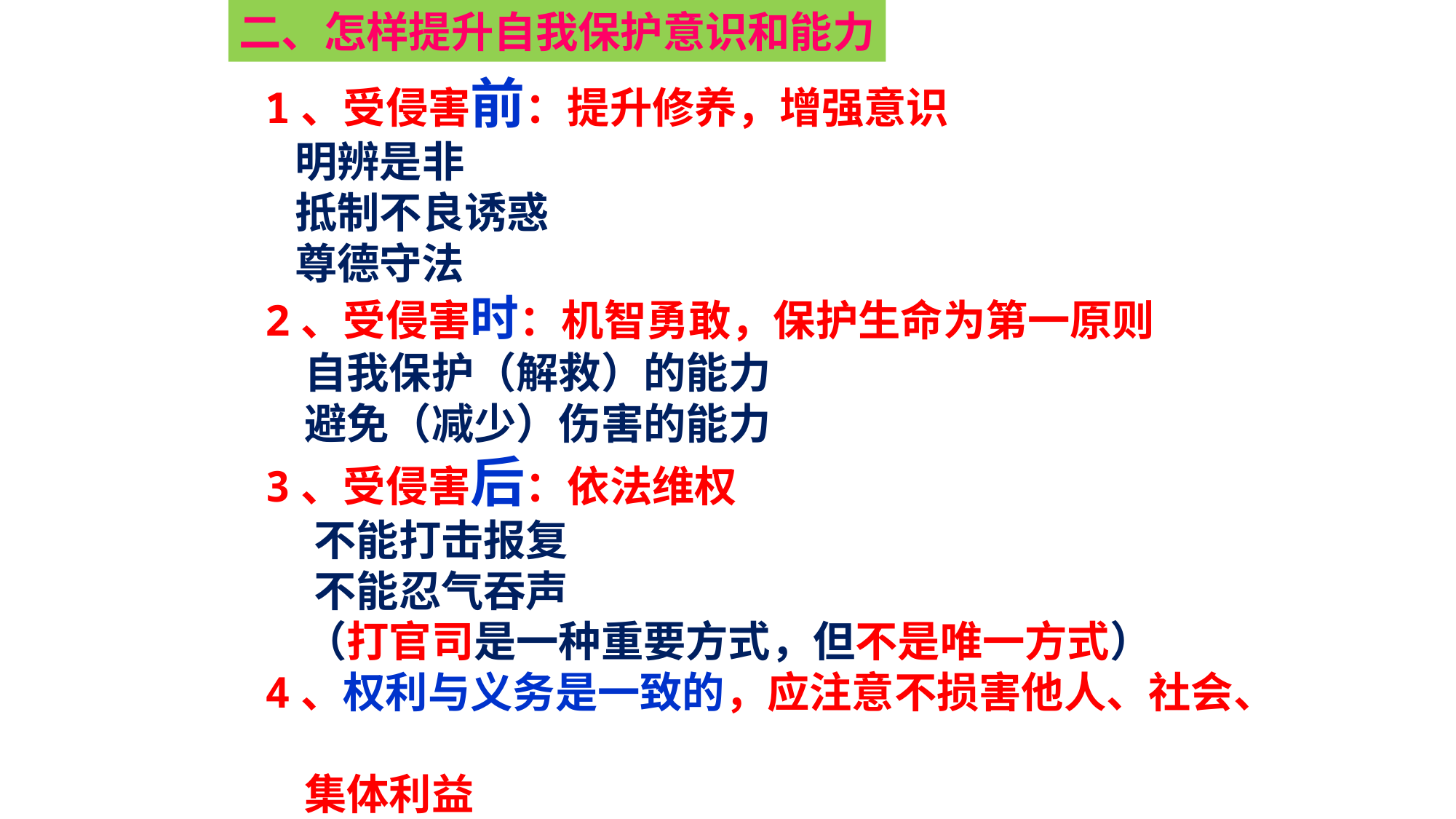

二、怎样提升自我保护意识和能力
1、受侵害前：提升修养，增强意识
  明辨是非
  抵制不良诱惑
  尊德守法
2、受侵害时：机智勇敢，保护生命为第一原则
   自我保护（解救）的能力
   避免（减少）伤害的能力
3、受侵害后：依法维权
    不能打击报复
    不能忍气吞声
   （打官司是一种重要方式，但不是唯一方式）
4、权利与义务是一致的，应注意不损害他人、社会、
   集体利益